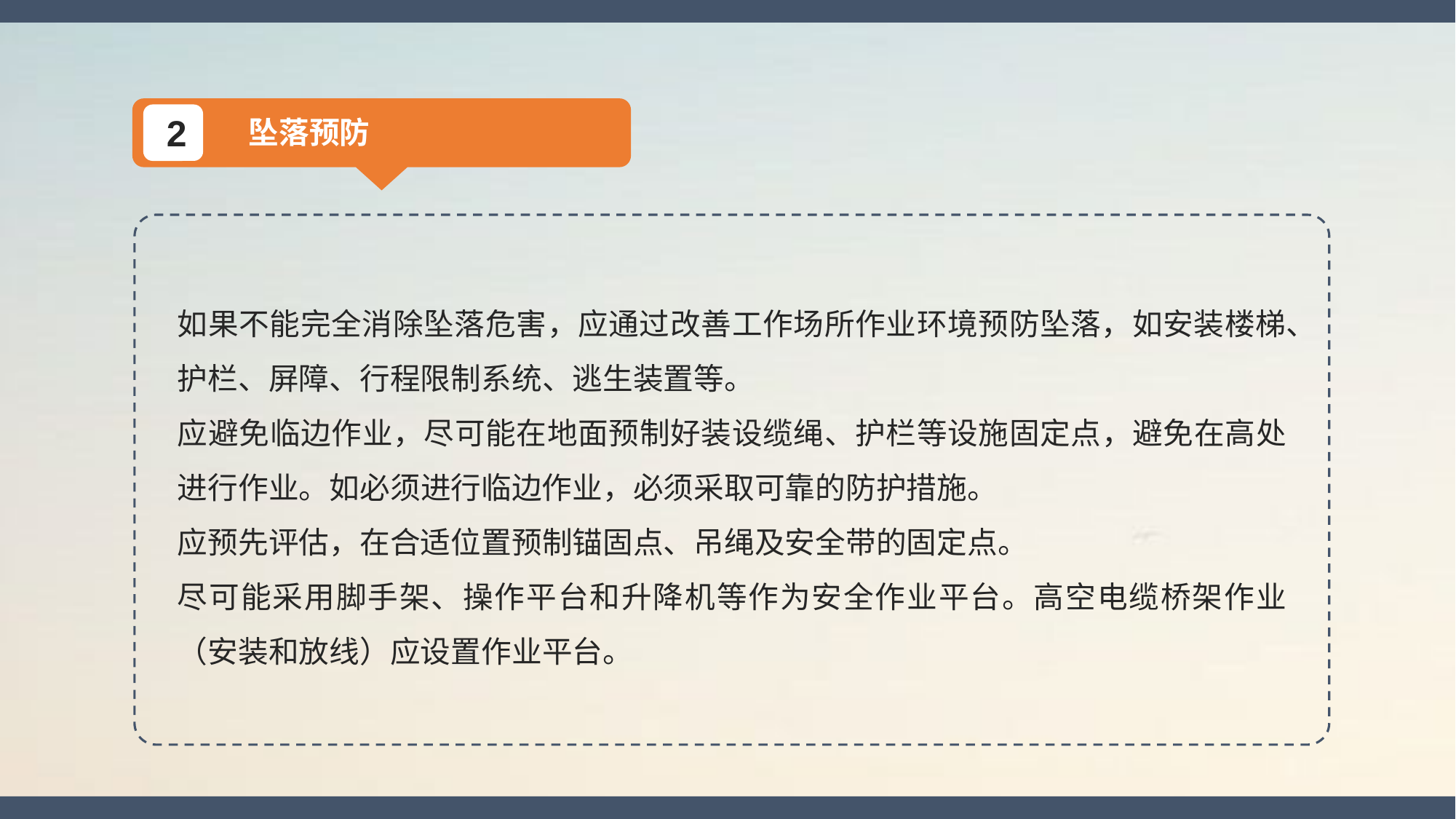

2
坠落预防

如果不能完全消除坠落危害，应通过改善工作场所作业环境预防坠落，如安装楼梯、护栏、屏障、行程限制系统、逃生装置等。
应避免临边作业，尽可能在地面预制好装设缆绳、护栏等设施固定点，避免在高处进行作业。如必须进行临边作业，必须采取可靠的防护措施。
应预先评估，在合适位置预制锚固点、吊绳及安全带的固定点。
尽可能采用脚手架、操作平台和升降机等作为安全作业平台。高空电缆桥架作业（安装和放线）应设置作业平台。